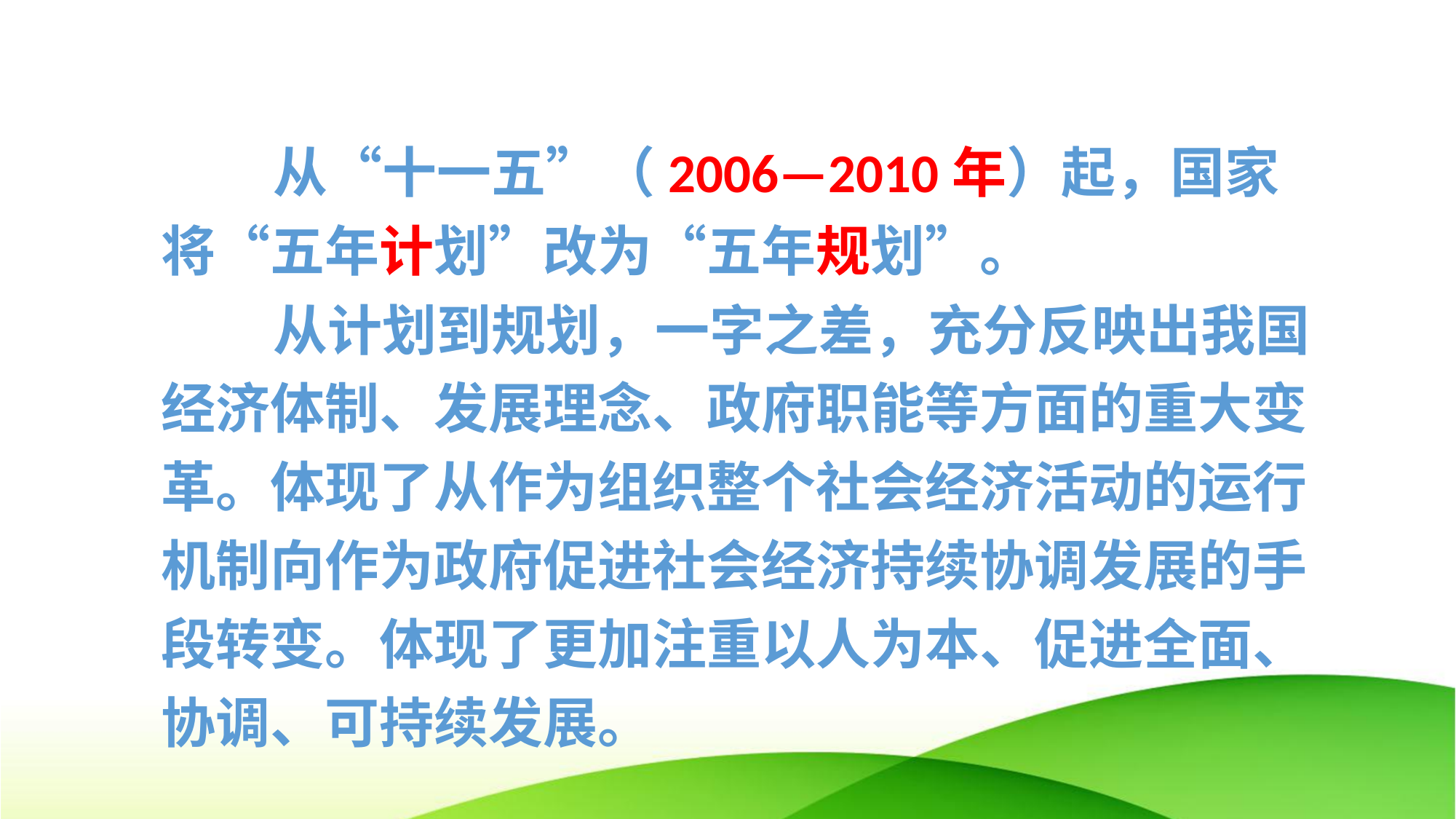

从“十一五”（2006—2010年）起，国家将“五年计划”改为“五年规划”。
        从计划到规划，一字之差，充分反映出我国经济体制、发展理念、政府职能等方面的重大变革。体现了从作为组织整个社会经济活动的运行机制向作为政府促进社会经济持续协调发展的手段转变。体现了更加注重以人为本、促进全面、协调、可持续发展。